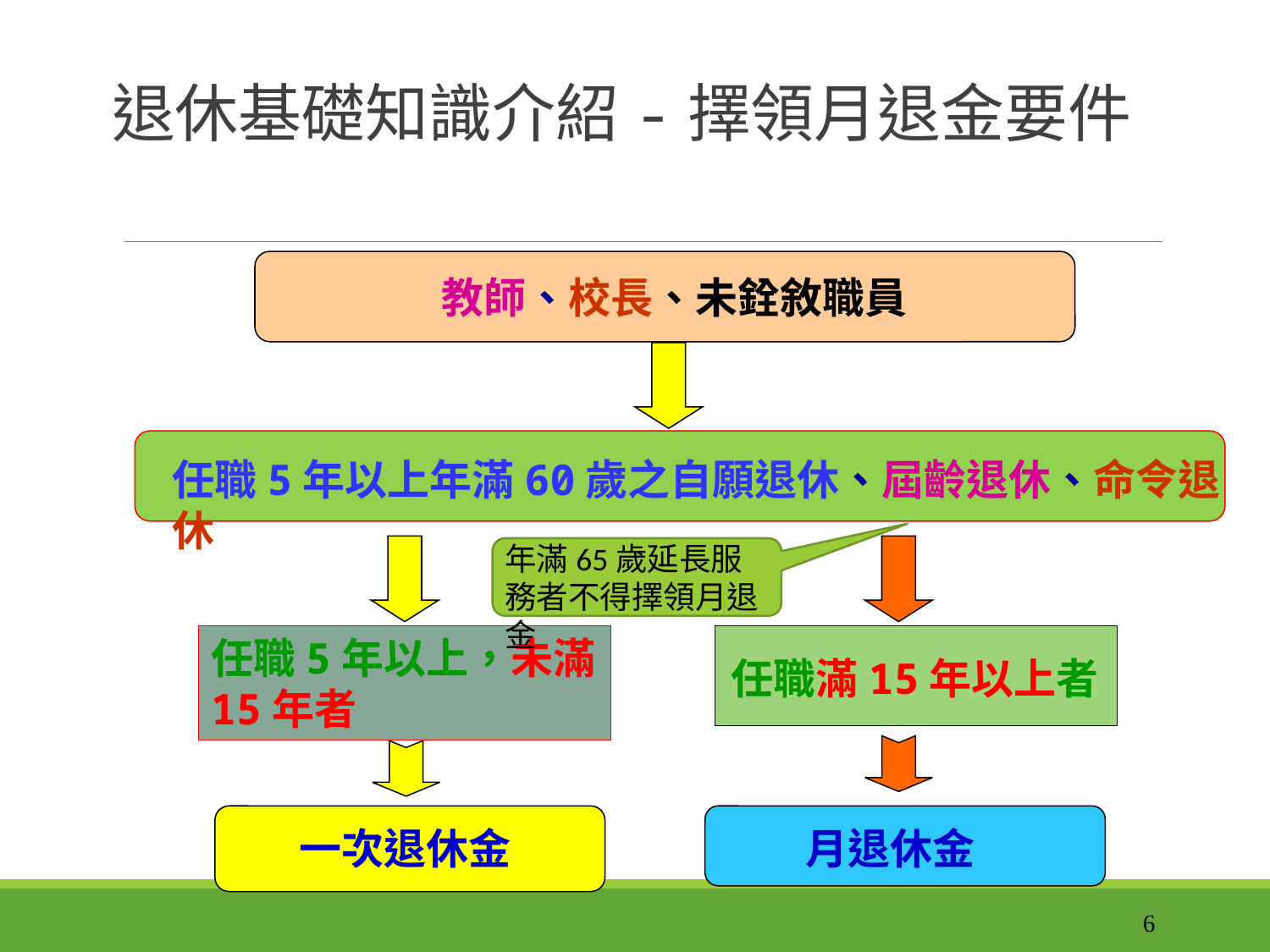

# 退休基礎知識介紹-擇領月退金要件

教師、校長、未銓敘職員

任職5年以上年滿60歲之自願退休、屆齡退休、命令退休
年滿65歲延長服務者不得擇領月退金

任職5年以上，未滿15年者

任職滿15年以上者

一次退休金
月退休金
6